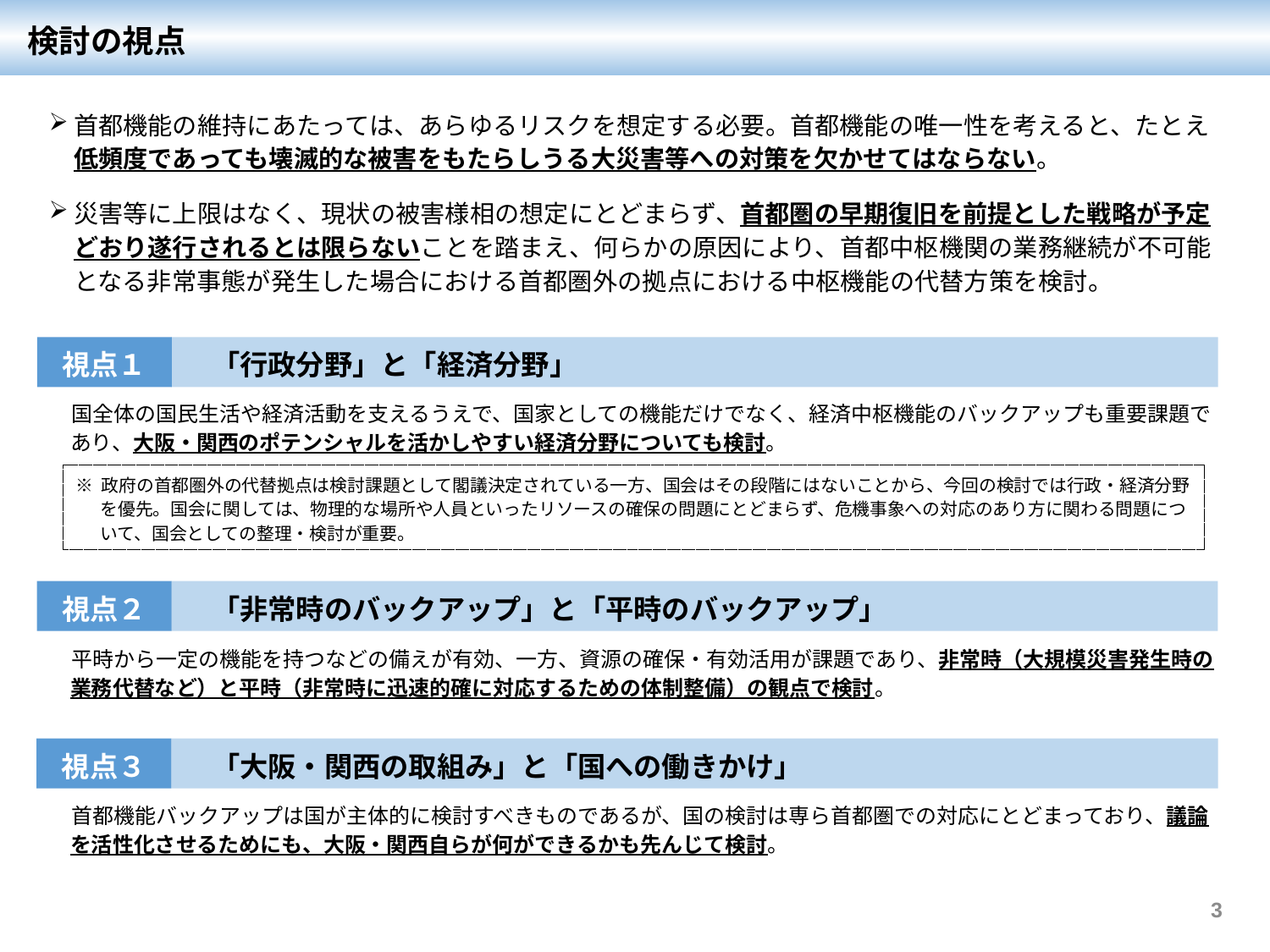

検討の視点
首都機能の維持にあたっては、あらゆるリスクを想定する必要。首都機能の唯一性を考えると、たとえ低頻度であっても壊滅的な被害をもたらしうる大災害等への対策を欠かせてはならない。
災害等に上限はなく、現状の被害様相の想定にとどまらず、首都圏の早期復旧を前提とした戦略が予定どおり遂行されるとは限らないことを踏まえ、何らかの原因により、首都中枢機関の業務継続が不可能となる非常事態が発生した場合における首都圏外の拠点における中枢機能の代替方策を検討。

　 国全体の国民生活や経済活動を支えるうえで、国家としての機能だけでなく、経済中枢機能のバックアップも重要課題であり、大阪・関西のポテンシャルを活かしやすい経済分野についても検討。

　 平時から一定の機能を持つなどの備えが有効、一方、資源の確保・有効活用が課題であり、非常時（大規模災害発生時の業務代替など）と平時（非常時に迅速的確に対応するための体制整備）の観点で検討。

　 首都機能バックアップは国が主体的に検討すべきものであるが、国の検討は専ら首都圏での対応にとどまっており、議論を活性化させるためにも、大阪・関西自らが何ができるかも先んじて検討。
　「行政分野」と「経済分野」
視点１
※ 政府の首都圏外の代替拠点は検討課題として閣議決定されている一方、国会はその段階にはないことから、今回の検討では行政・経済分野を優先。国会に関しては、物理的な場所や人員といったリソースの確保の問題にとどまらず、危機事象への対応のあり方に関わる問題について、国会としての整理・検討が重要。
視点２
　「非常時のバックアップ」と「平時のバックアップ」
　「大阪・関西の取組み」と「国への働きかけ」
視点３
3